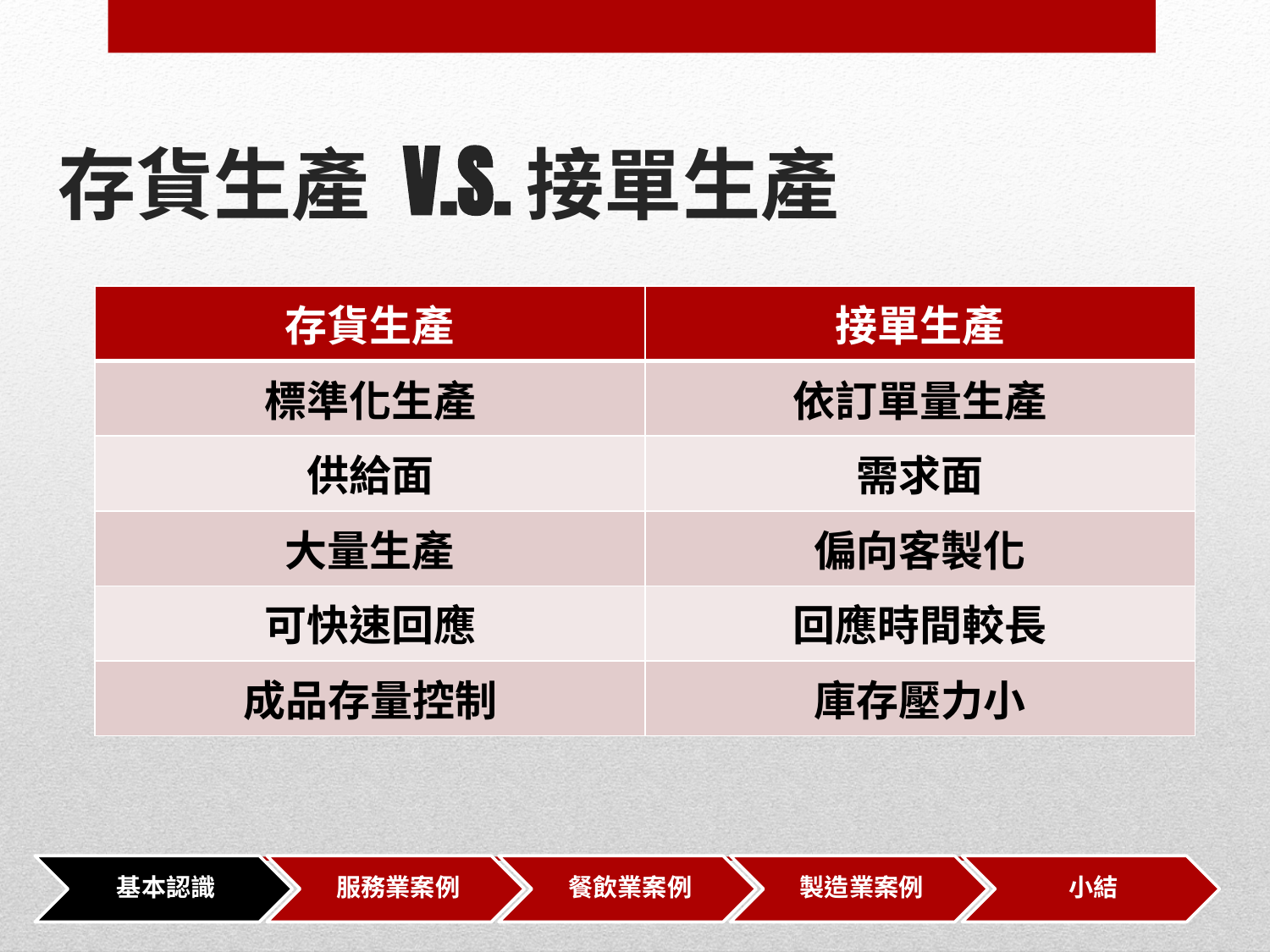

# 存貨生產 V.S.接單生產
| 存貨生產 | 接單生產 |
| --- | --- |
| 標準化生產 | 依訂單量生產 |
| 供給面 | 需求面 |
| 大量生產 | 偏向客製化 |
| 可快速回應 | 回應時間較長 |
| 成品存量控制 | 庫存壓力小 |
基本認識
服務業案例
餐飲業案例
製造業案例
小結